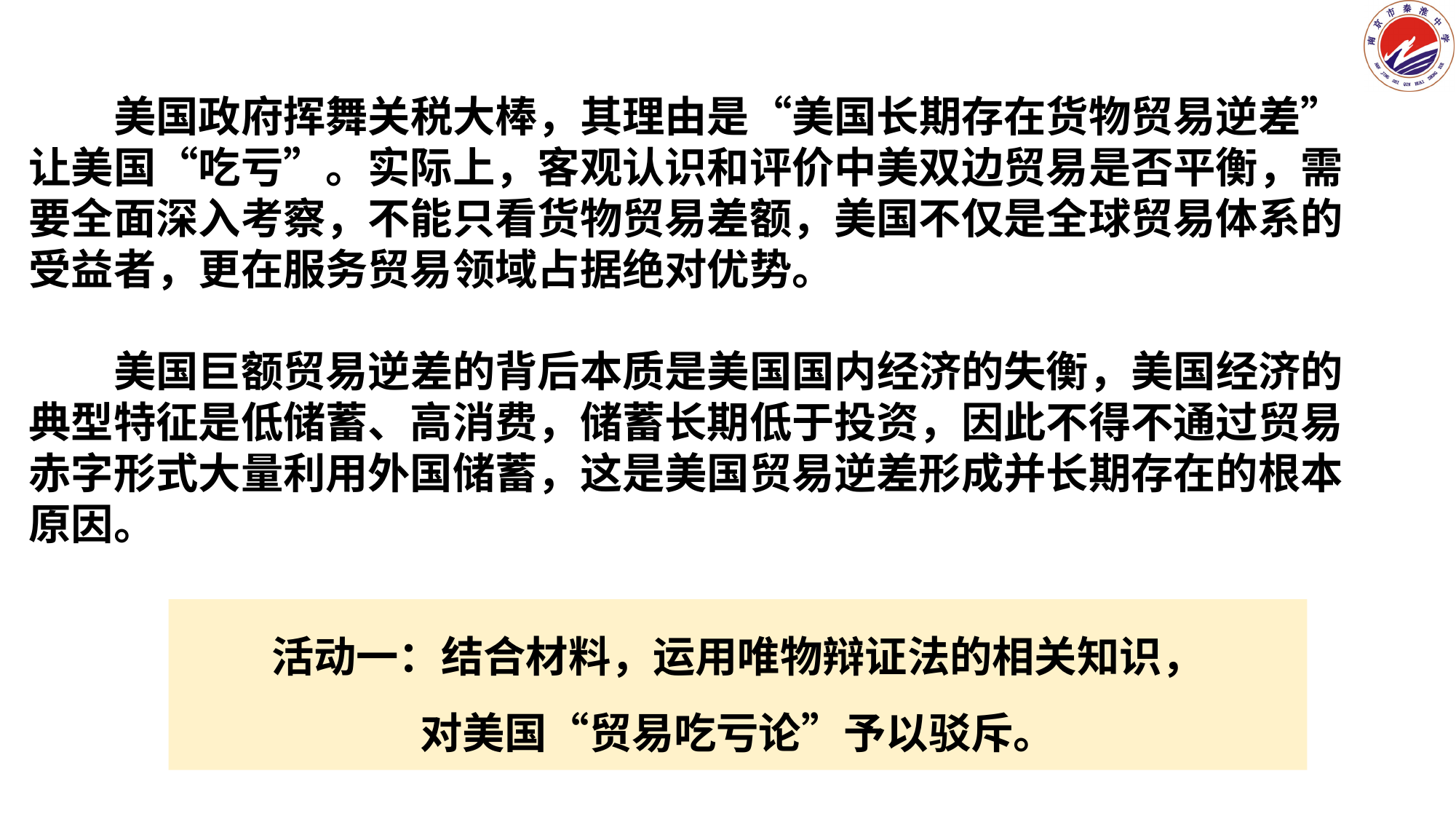

美国政府挥舞关税大棒，其理由是“美国长期存在货物贸易逆差”让美国“吃亏”。实际上，客观认识和评价中美双边贸易是否平衡，需要全面深入考察，不能只看货物贸易差额，美国不仅是全球贸易体系的受益者，更在服务贸易领域占据绝对优势。

美国巨额贸易逆差的背后本质是美国国内经济的失衡，美国经济的典型特征是低储蓄、高消费，储蓄长期低于投资，因此不得不通过贸易赤字形式大量利用外国储蓄，这是美国贸易逆差形成并长期存在的根本原因。
​
​
活动一：结合材料，运用唯物辩证法的相关知识，
对美国“贸易吃亏论”予以驳斥。